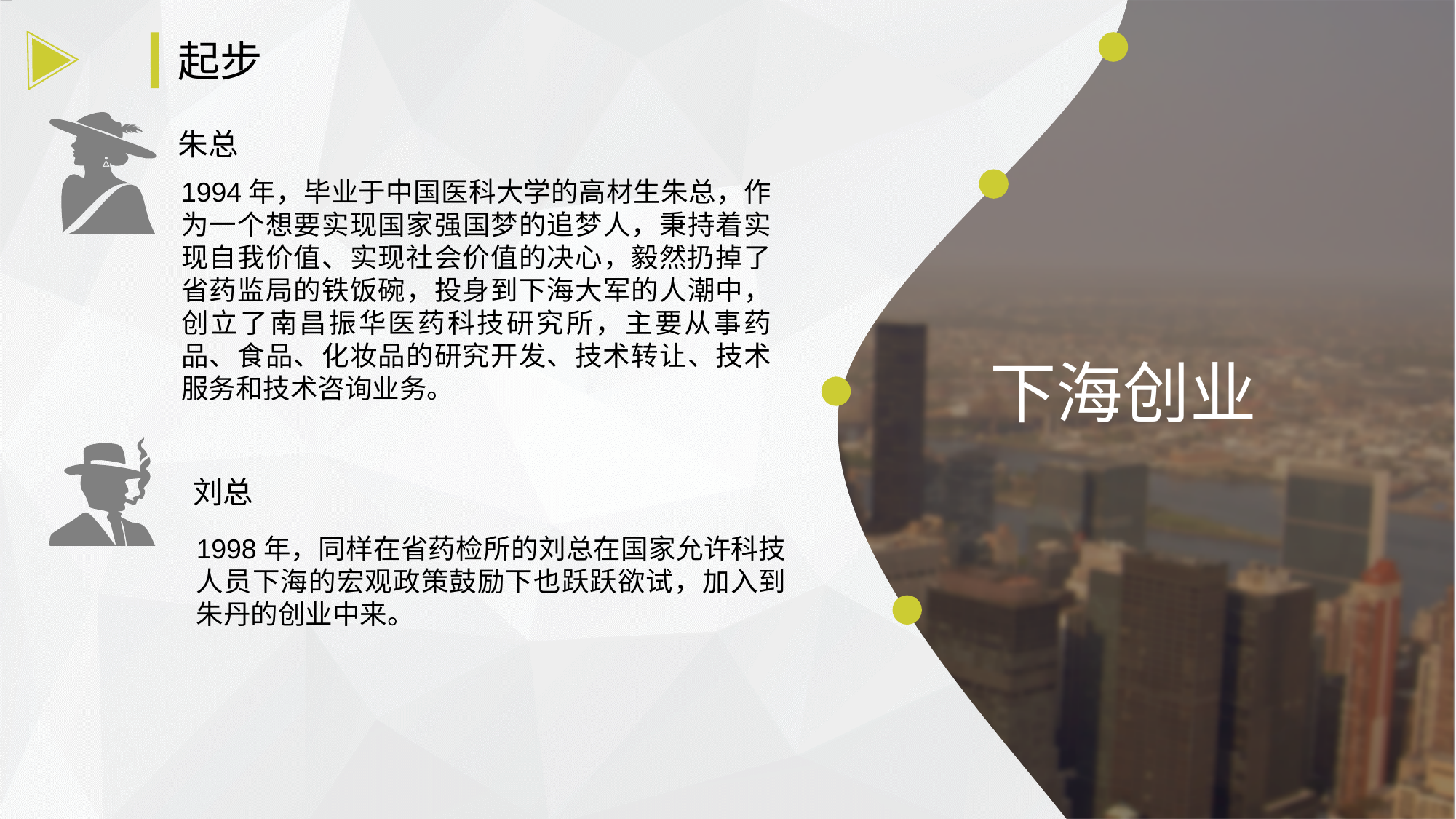

起步

朱总
1994年，毕业于中国医科大学的高材生朱总，作为一个想要实现国家强国梦的追梦人，秉持着实现自我价值、实现社会价值的决心，毅然扔掉了省药监局的铁饭碗，投身到下海大军的人潮中，创立了南昌振华医药科技研究所，主要从事药品、食品、化妆品的研究开发、技术转让、技术服务和技术咨询业务。

下海创业

刘总
1998年，同样在省药检所的刘总在国家允许科技人员下海的宏观政策鼓励下也跃跃欲试，加入到朱丹的创业中来。